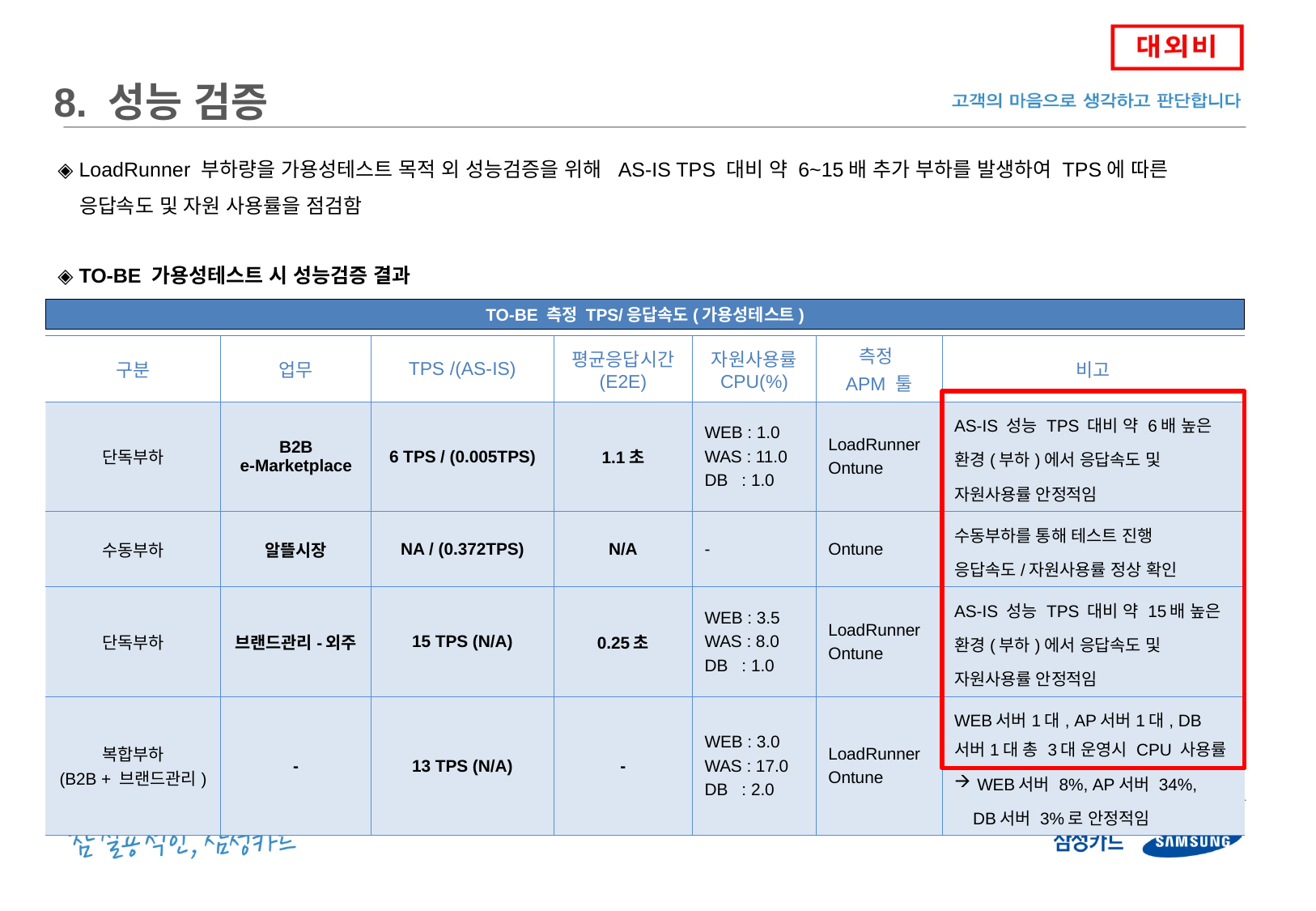

8. 성능 검증
◈ LoadRunner 부하량을 가용성테스트 목적 외 성능검증을 위해  AS-IS TPS 대비 약 6~15배 추가 부하를 발생하여 TPS에 따른
   응답속도 및 자원 사용률을 점검함
◈ TO-BE 가용성테스트 시 성능검증 결과
TO-BE 측정 TPS/응답속도(가용성테스트)
| 구분 | 업무 | TPS /(AS-IS) | 평균응답시간 (E2E) | 자원사용률 CPU(%) | 측정 APM 툴 | 비고 |
| --- | --- | --- | --- | --- | --- | --- |
| 단독부하 | B2B e-Marketplace | 6 TPS / (0.005TPS) | 1.1초 | WEB : 1.0 WAS : 11.0 DB : 1.0 | LoadRunner Ontune | AS-IS 성능 TPS 대비 약 6배 높은 환경(부하)에서 응답속도 및 자원사용률 안정적임 |
| 수동부하 | 알뜰시장 | NA / (0.372TPS) | N/A | - | Ontune | 수동부하를 통해 테스트 진행 응답속도/자원사용률 정상 확인 |
| 단독부하 | 브랜드관리-외주 | 15 TPS (N/A) | 0.25초 | WEB : 3.5 WAS : 8.0 DB : 1.0 | LoadRunner Ontune | AS-IS 성능 TPS 대비 약 15배 높은 환경(부하)에서 응답속도 및 자원사용률 안정적임 |
| 복합부하 (B2B + 브랜드관리) | - | 13 TPS (N/A) | - | WEB : 3.0 WAS : 17.0 DB : 2.0 | LoadRunner Ontune | WEB서버1대, AP서버1대, DB서버1대 총 3대 운영시 CPU 사용률 WEB서버 8%, AP서버 34%, DB서버 3%로 안정적임 |